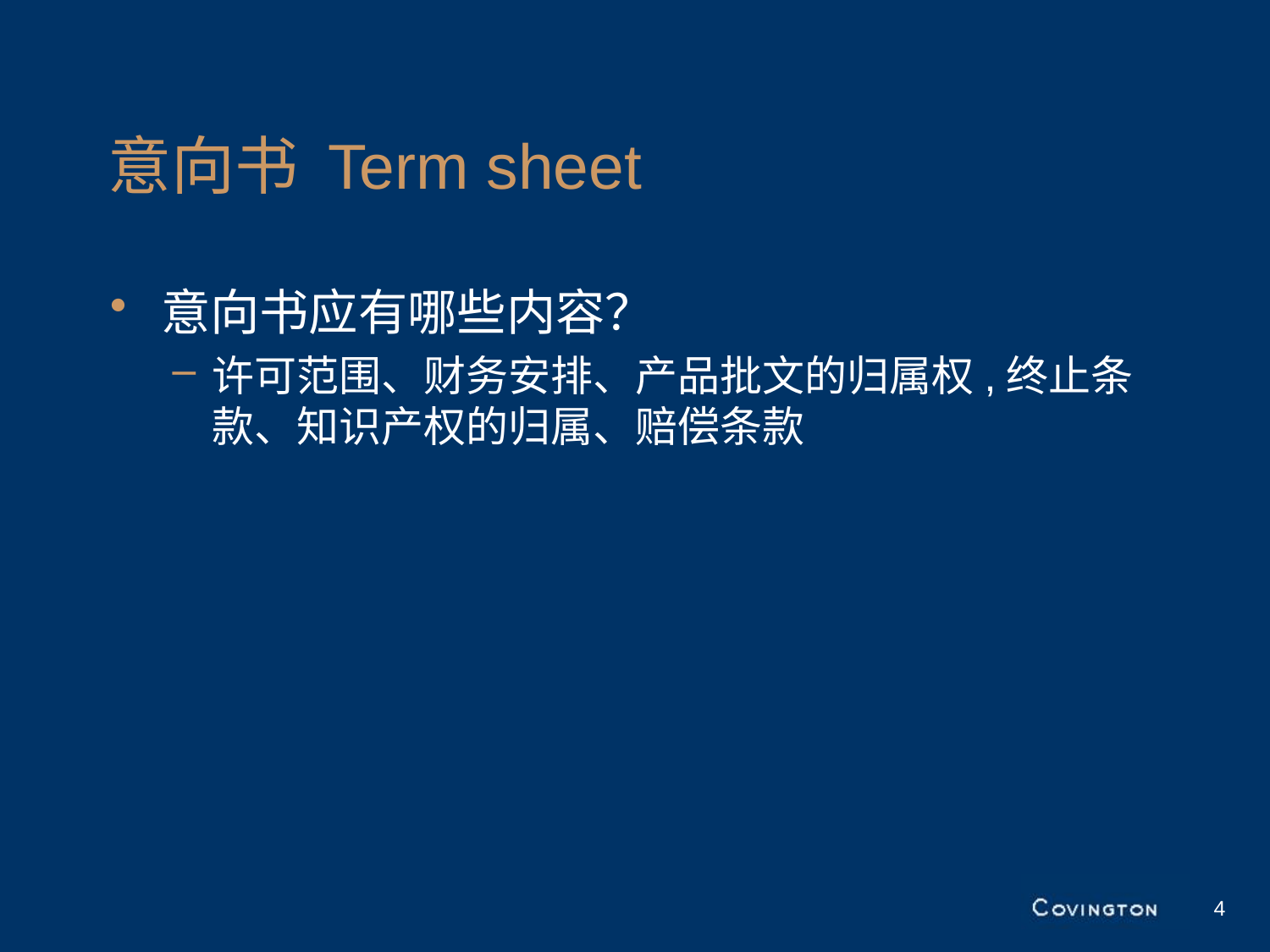

# 意向书 Term sheet
  意向书应有哪些内容？
许可范围、财务安排、产品批文的归属权,终止条款、知识产权的归属、赔偿条款
4